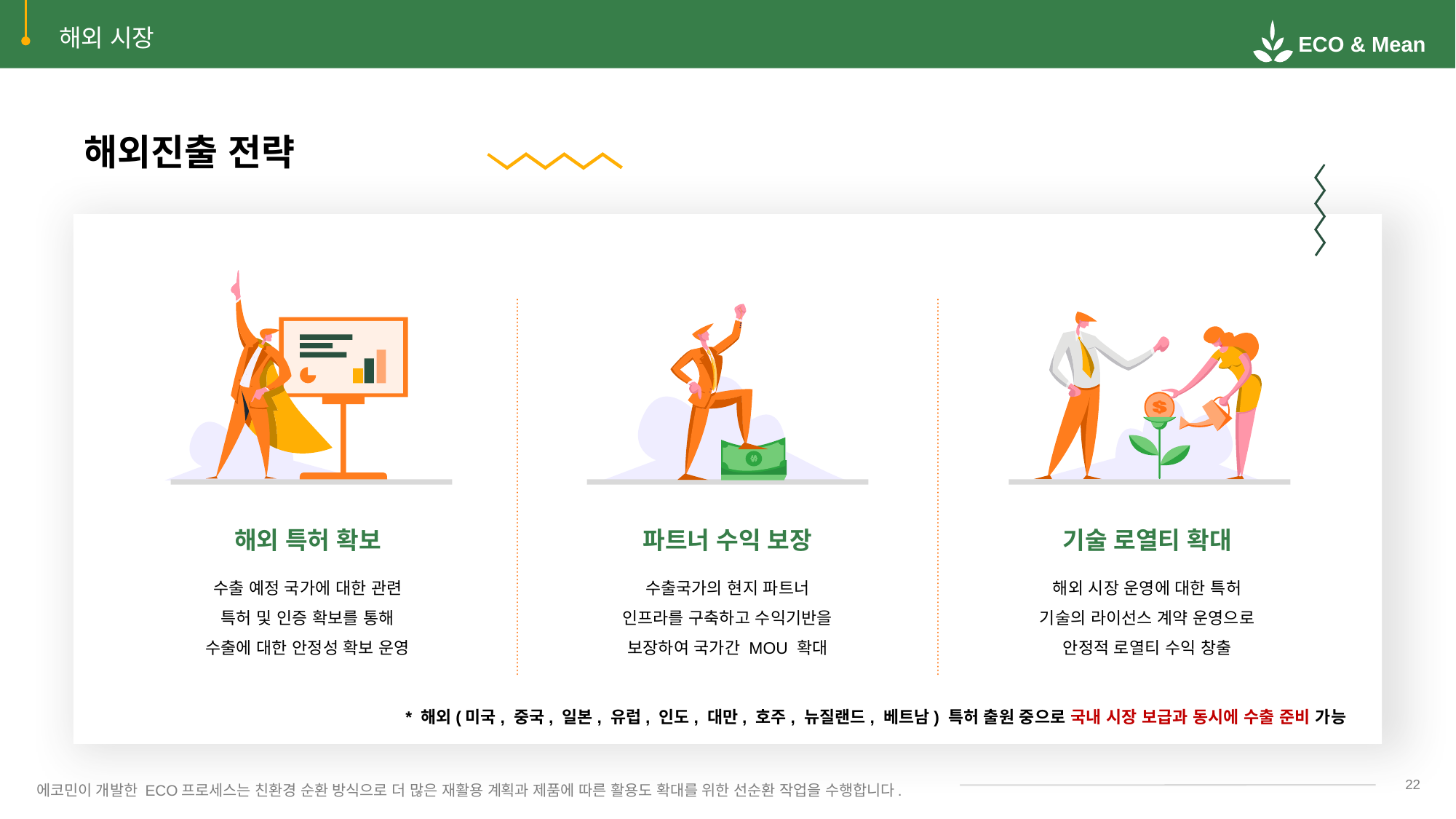

해외 시장
해외진출 전략

해외 특허 확보
파트너 수익 보장
기술 로열티 확대
수출 예정 국가에 대한 관련
특허 및 인증 확보를 통해
수출에 대한 안정성 확보 운영
수출국가의 현지 파트너
인프라를 구축하고 수익기반을
보장하여 국가간 MOU 확대
해외 시장 운영에 대한 특허
기술의 라이선스 계약 운영으로
안정적 로열티 수익 창출
* 해외(미국, 중국, 일본, 유럽, 인도, 대만, 호주, 뉴질랜드, 베트남) 특허 출원 중으로 국내 시장 보급과 동시에 수출 준비 가능